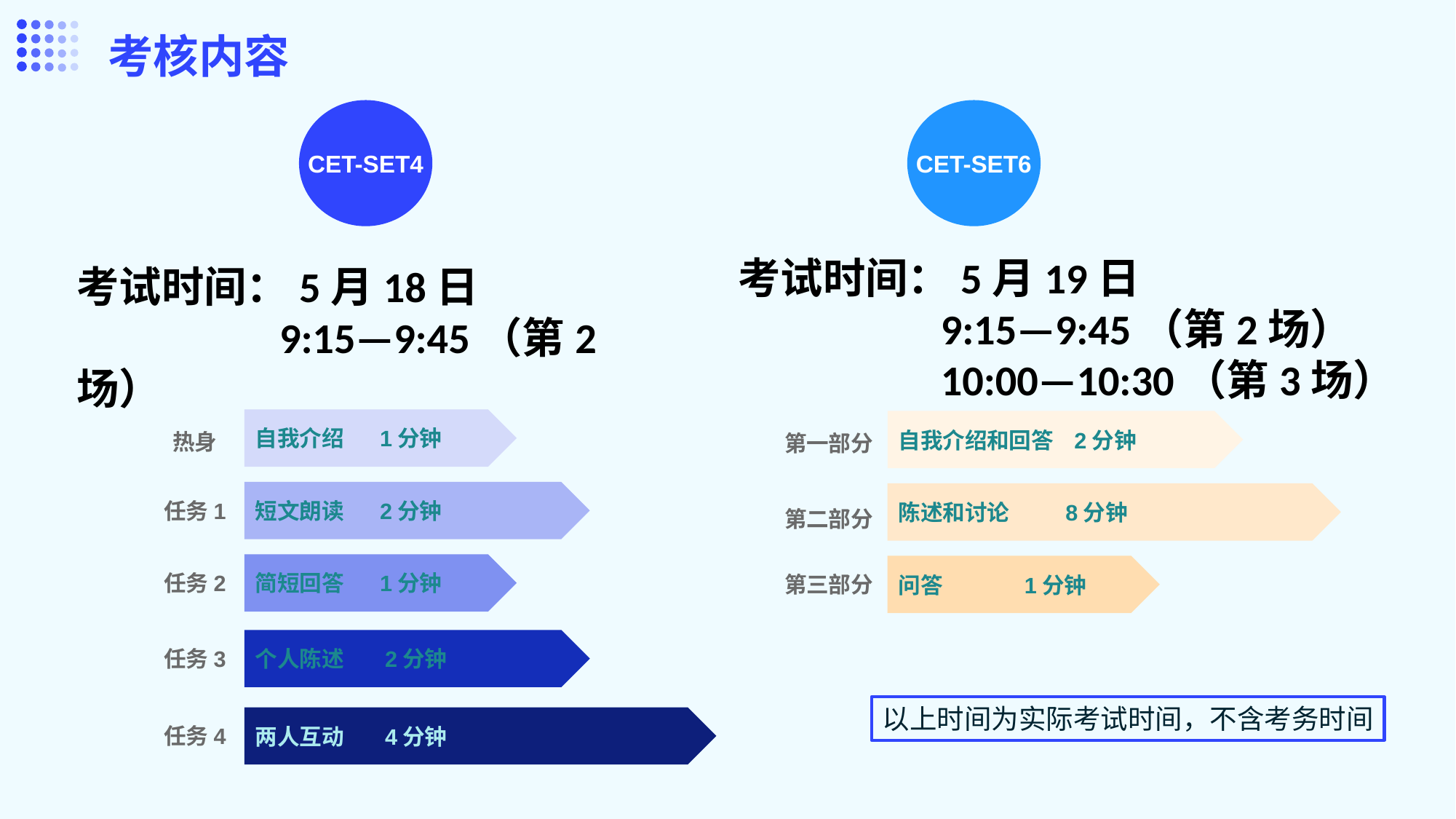

考核内容

CET-SET4
CET-SET6
考试时间：5月19日
                     9:15—9:45（第2场）
                     10:00—10:30（第3场）
考试时间：5月18日
                     9:15—9:45（第2场）
自我介绍      1分钟
热身
短文朗读      2分钟
任务1
简短回答      1分钟
任务2
个人陈述       2分钟
77%
任务3
两人互动       4分钟
任务4
自我介绍和回答   2分钟
第一部分
陈述和讨论          8分钟

第二部分
问答               1分钟
第三部分
以上时间为实际考试时间，不含考务时间